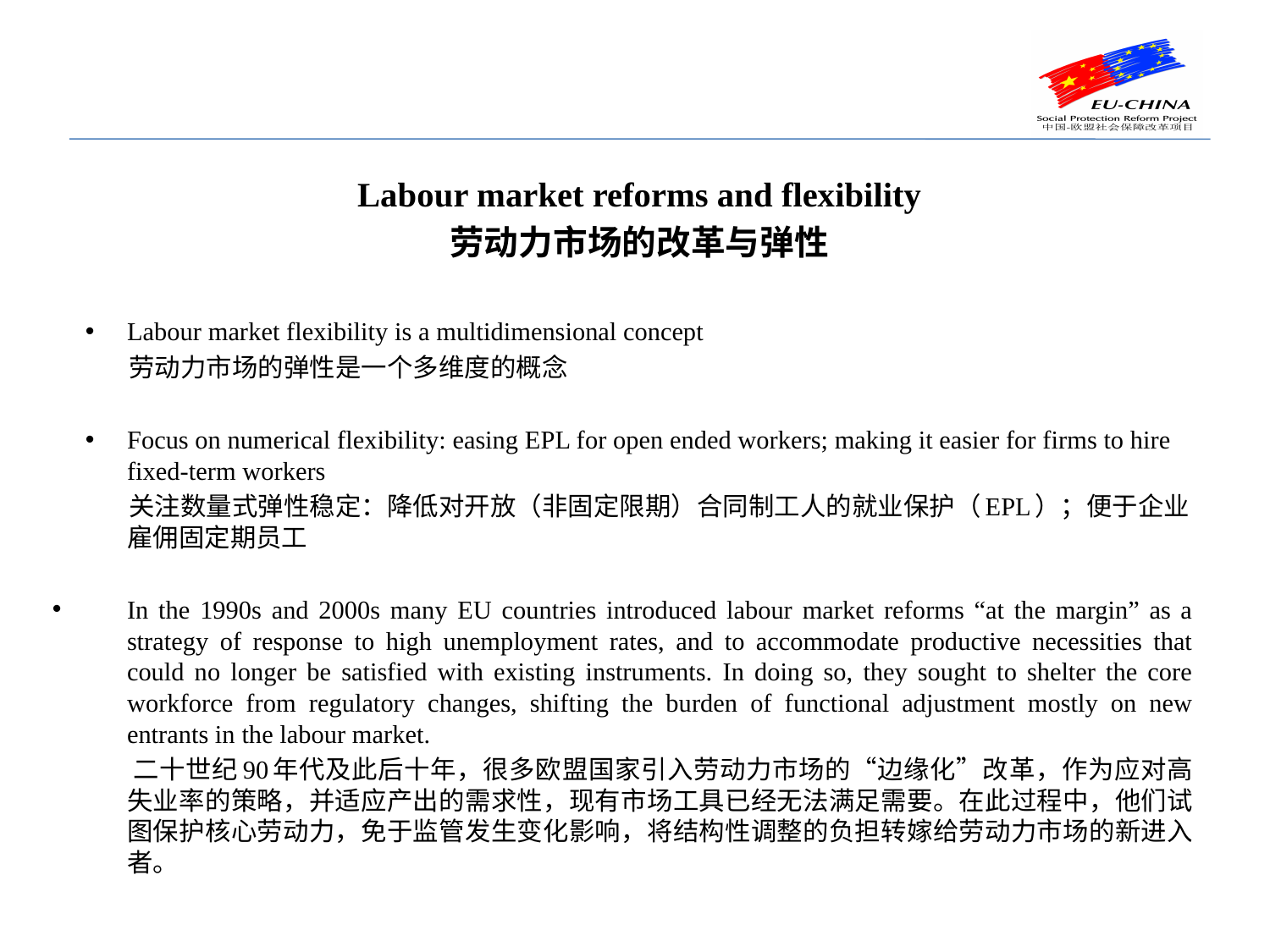

Labour market reforms and flexibility
劳动力市场的改革与弹性

Labour market flexibility is a multidimensional concept
       劳动力市场的弹性是一个多维度的概念

Focus on numerical flexibility: easing EPL for open ended workers; making it easier for firms to hire fixed-term workers
       关注数量式弹性稳定：降低对开放（非固定限期）合同制工人的就业保护（EPL）；便于企业雇佣固定期员工

In the 1990s and 2000s many EU countries introduced labour market reforms “at the margin” as a strategy of response to high unemployment rates, and to accommodate productive necessities that could no longer be satisfied with existing instruments. In doing so, they sought to shelter the core workforce from regulatory changes, shifting the burden of functional adjustment mostly on new entrants in the labour market.
       二十世纪90年代及此后十年，很多欧盟国家引入劳动力市场的“边缘化”改革，作为应对高失业率的策略，并适应产出的需求性，现有市场工具已经无法满足需要。在此过程中，他们试图保护核心劳动力，免于监管发生变化影响，将结构性调整的负担转嫁给劳动力市场的新进入者。